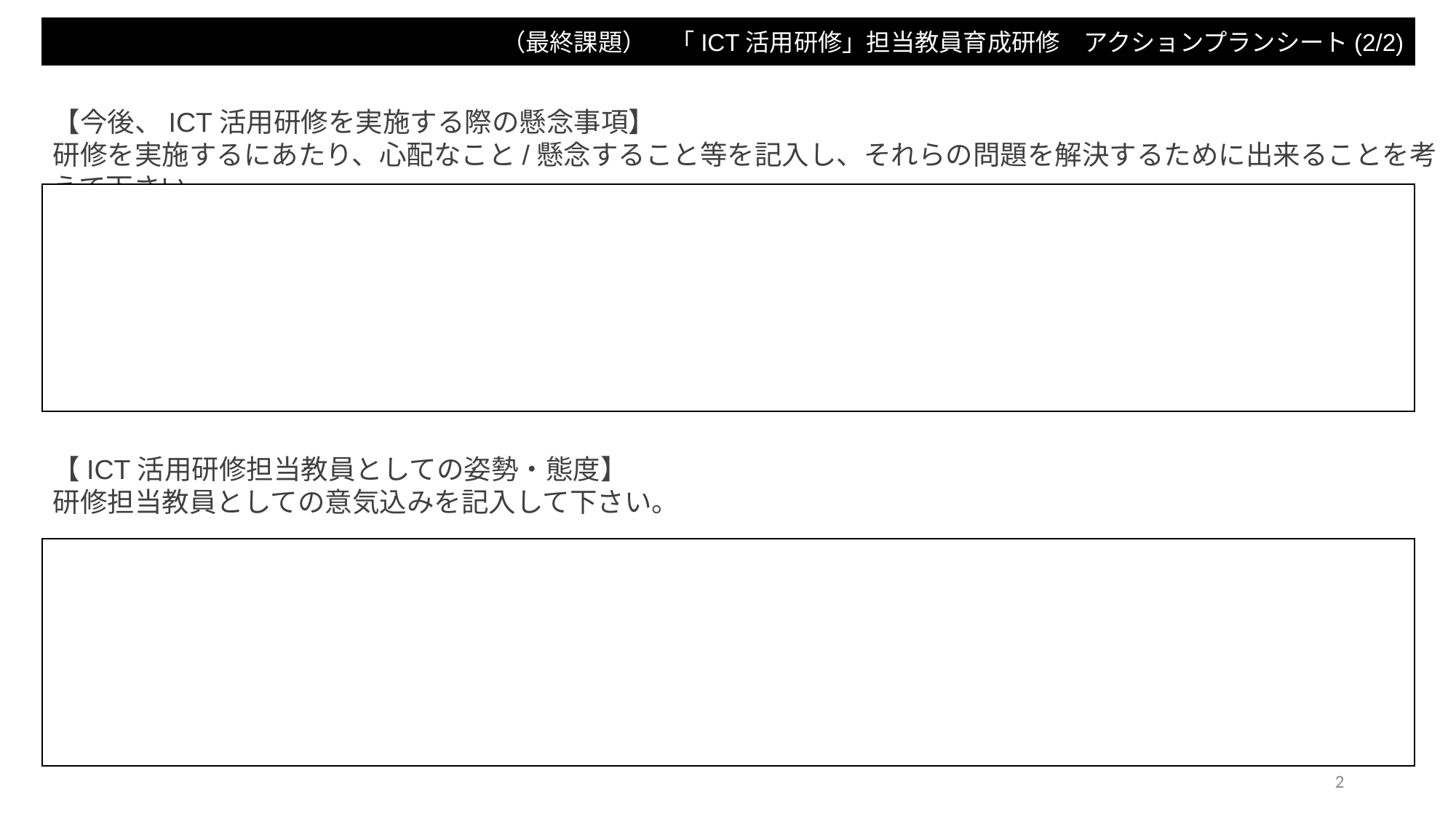

（最終課題）　「ICT活用研修」担当教員育成研修　アクションプランシート(2/2)
【今後、ICT活用研修を実施する際の懸念事項】
研修を実施するにあたり、心配なこと/懸念すること等を記入し、それらの問題を解決するために出来ることを考えて下さい。

【ICT活用研修担当教員としての姿勢・態度】
研修担当教員としての意気込みを記入して下さい。

2